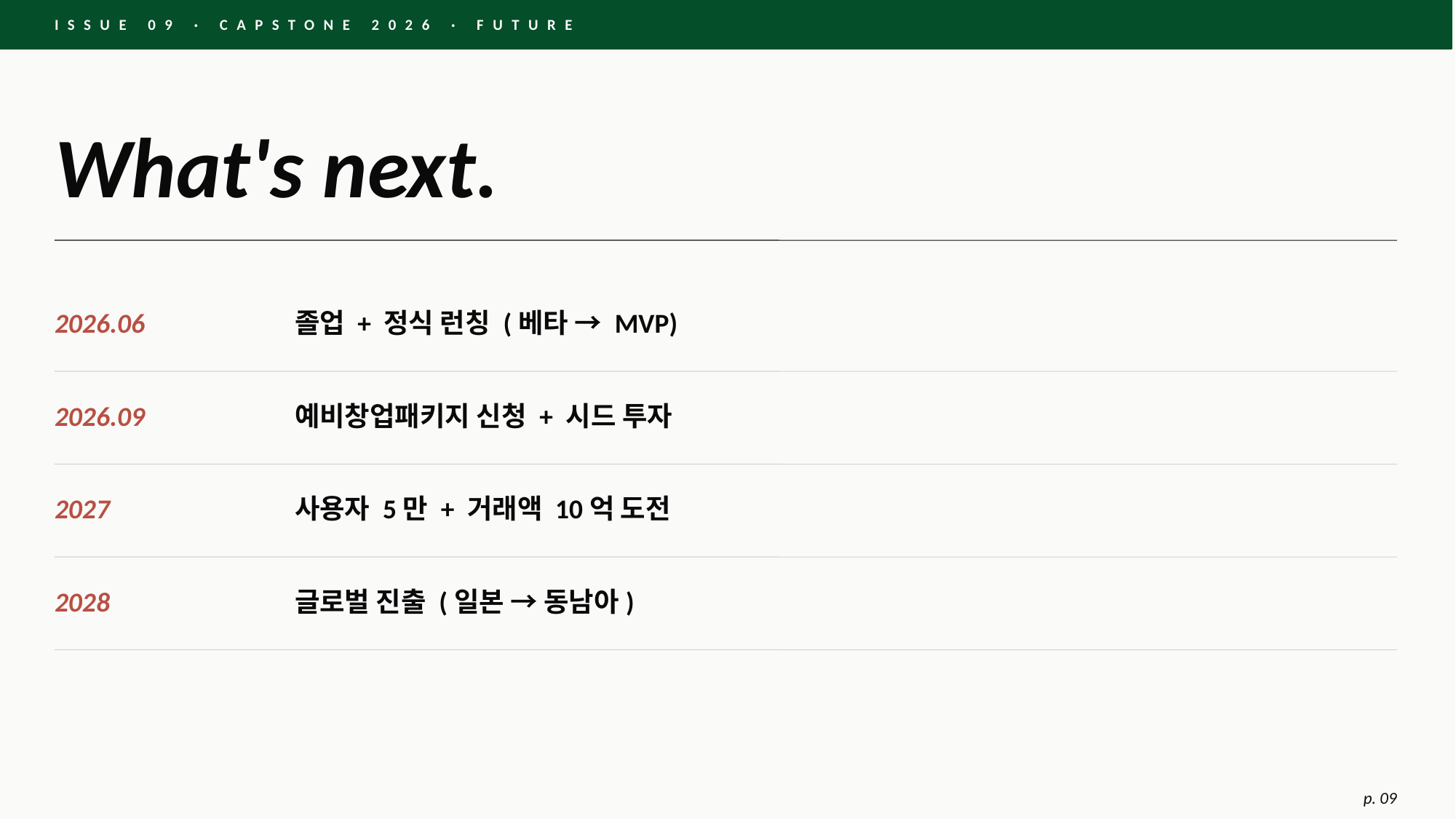

ISSUE 09 · CAPSTONE 2026 · FUTURE
What's next.

2026.06
졸업 + 정식 런칭 (베타 → MVP)

2026.09
예비창업패키지 신청 + 시드 투자

2027
사용자 5만 + 거래액 10억 도전

2028
글로벌 진출 (일본 → 동남아)

p. 09